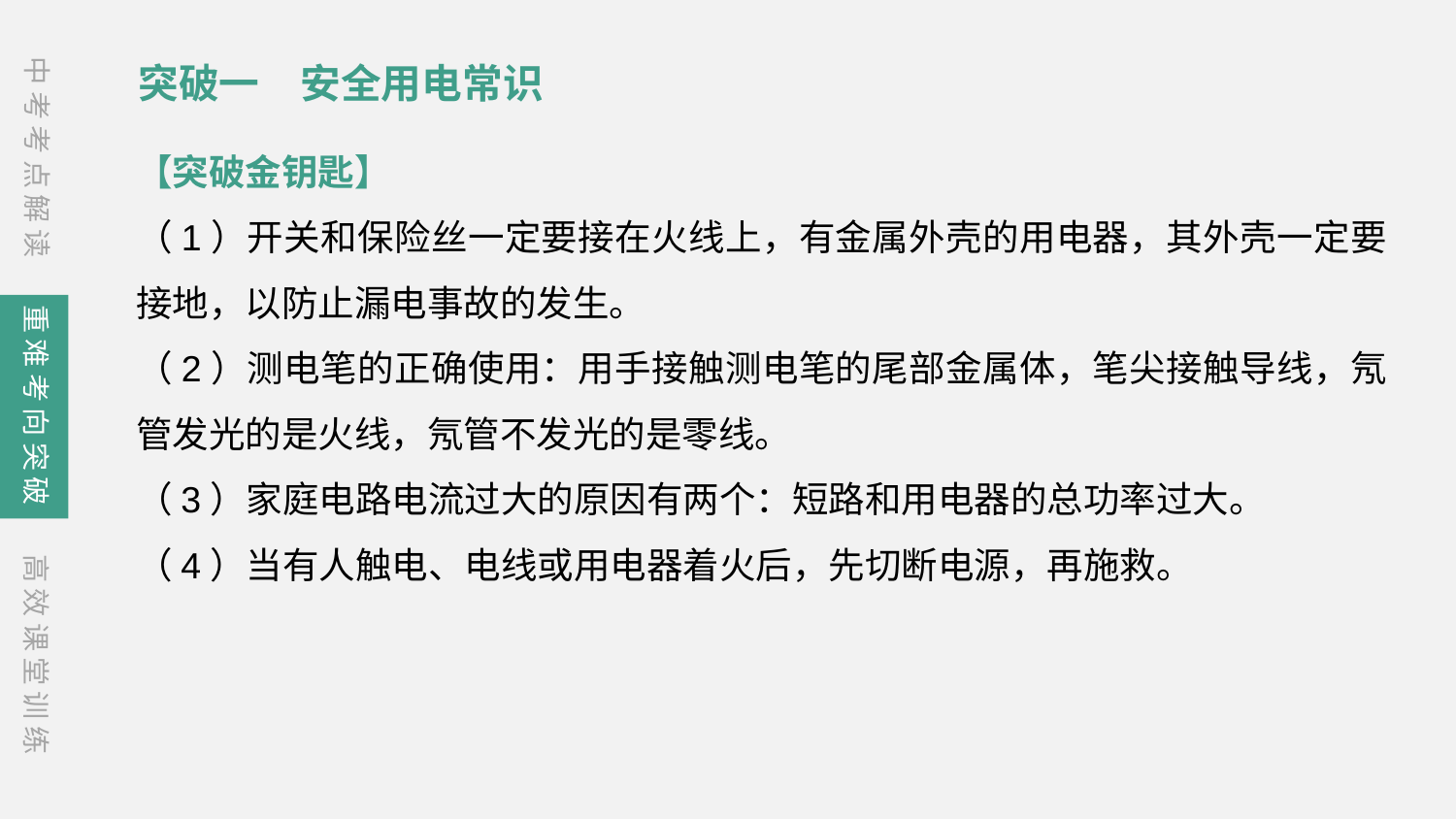

中考考点解读
突破一　安全用电常识
【突破金钥匙】
（1）开关和保险丝一定要接在火线上，有金属外壳的用电器，其外壳一定要接地，以防止漏电事故的发生。
（2）测电笔的正确使用：用手接触测电笔的尾部金属体，笔尖接触导线，氖管发光的是火线，氖管不发光的是零线。
（3）家庭电路电流过大的原因有两个：短路和用电器的总功率过大。
（4）当有人触电、电线或用电器着火后，先切断电源，再施救。
重难考向突破

高效课堂训练